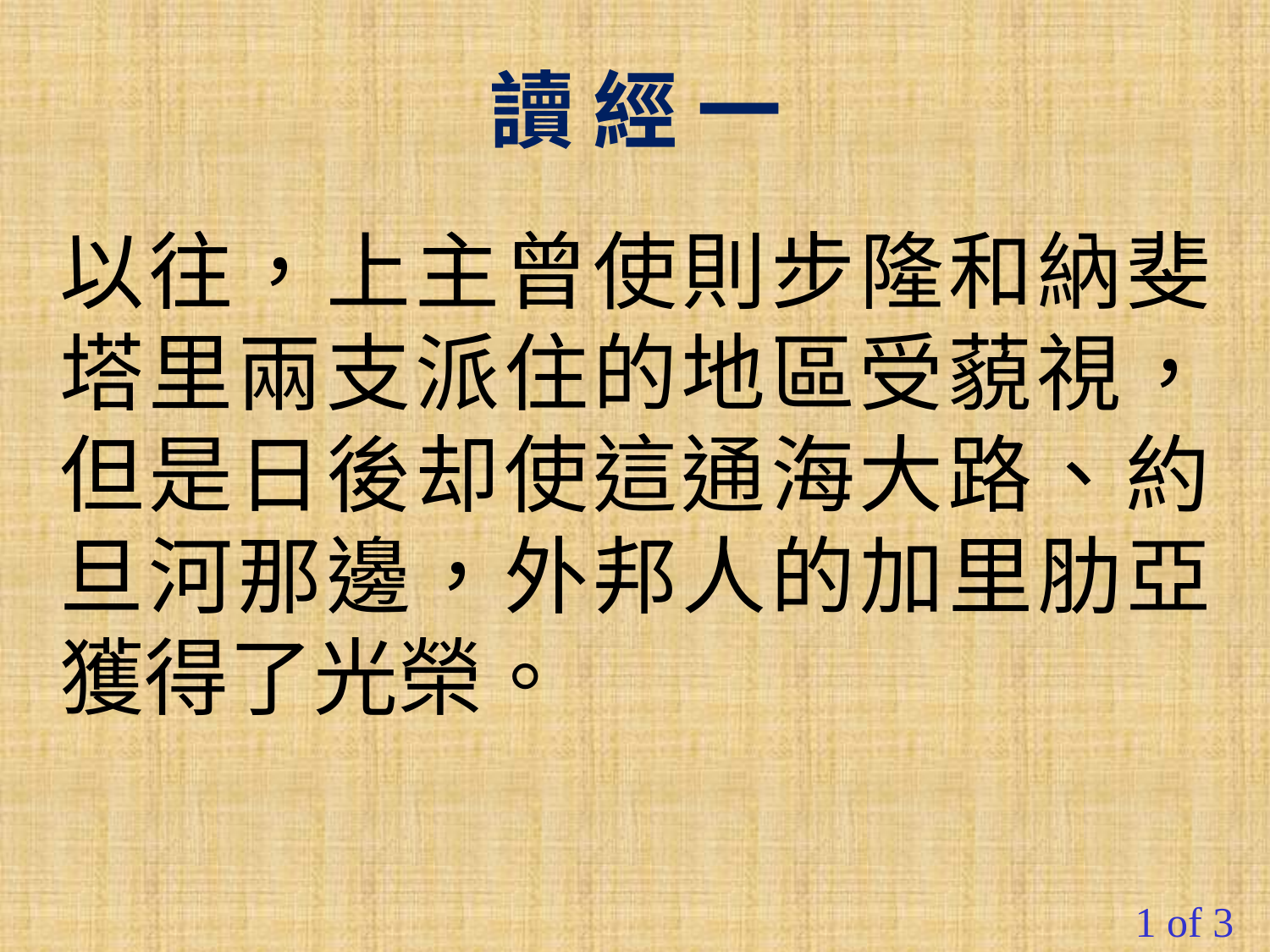

讀 經 一

以往，上主曾使則步隆和納斐塔里兩支派住的地區受藐視，但是日後却使這通海大路、約旦河那邊，外邦人的加里肋亞獲得了光榮。
#
1 of 3